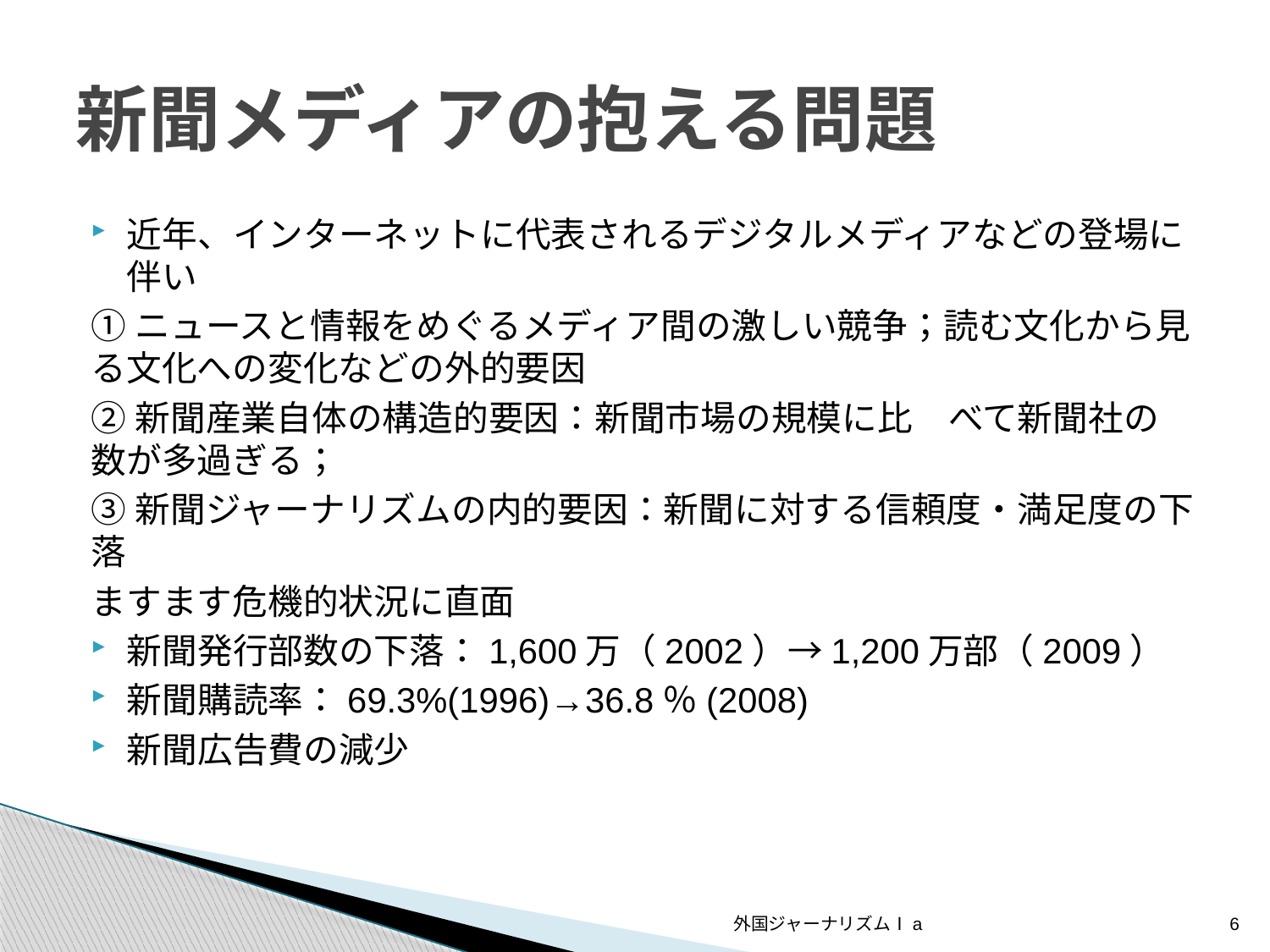

# 新聞メディアの抱える問題
近年、インターネットに代表されるデジタルメディアなどの登場に伴い
①ニュースと情報をめぐるメディア間の激しい競争；読む文化から見る文化への変化などの外的要因
②新聞産業自体の構造的要因：新聞市場の規模に比　べて新聞社の数が多過ぎる；
③新聞ジャーナリズムの内的要因：新聞に対する信頼度・満足度の下落
ますます危機的状況に直面
新聞発行部数の下落：1,600万（2002）→1,200万部（2009）
新聞購読率：69.3%(1996)→36.8％(2008)
新聞広告費の減少

外国ジャーナリズムⅠa
6